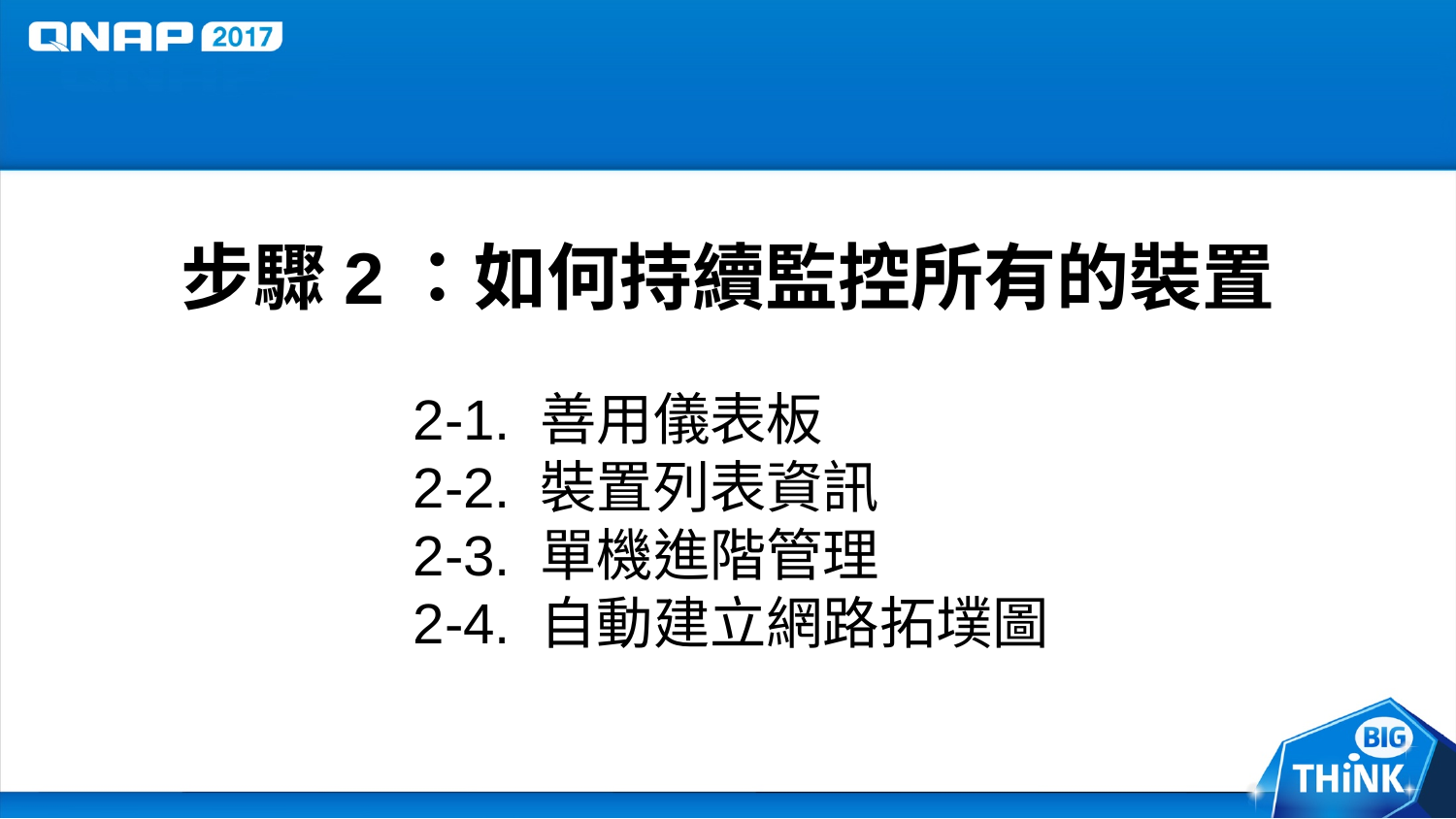

# 步驟2：如何持續監控所有的裝置
2-1. 善用儀表板
2-2. 裝置列表資訊
2-3. 單機進階管理
2-4. 自動建立網路拓墣圖